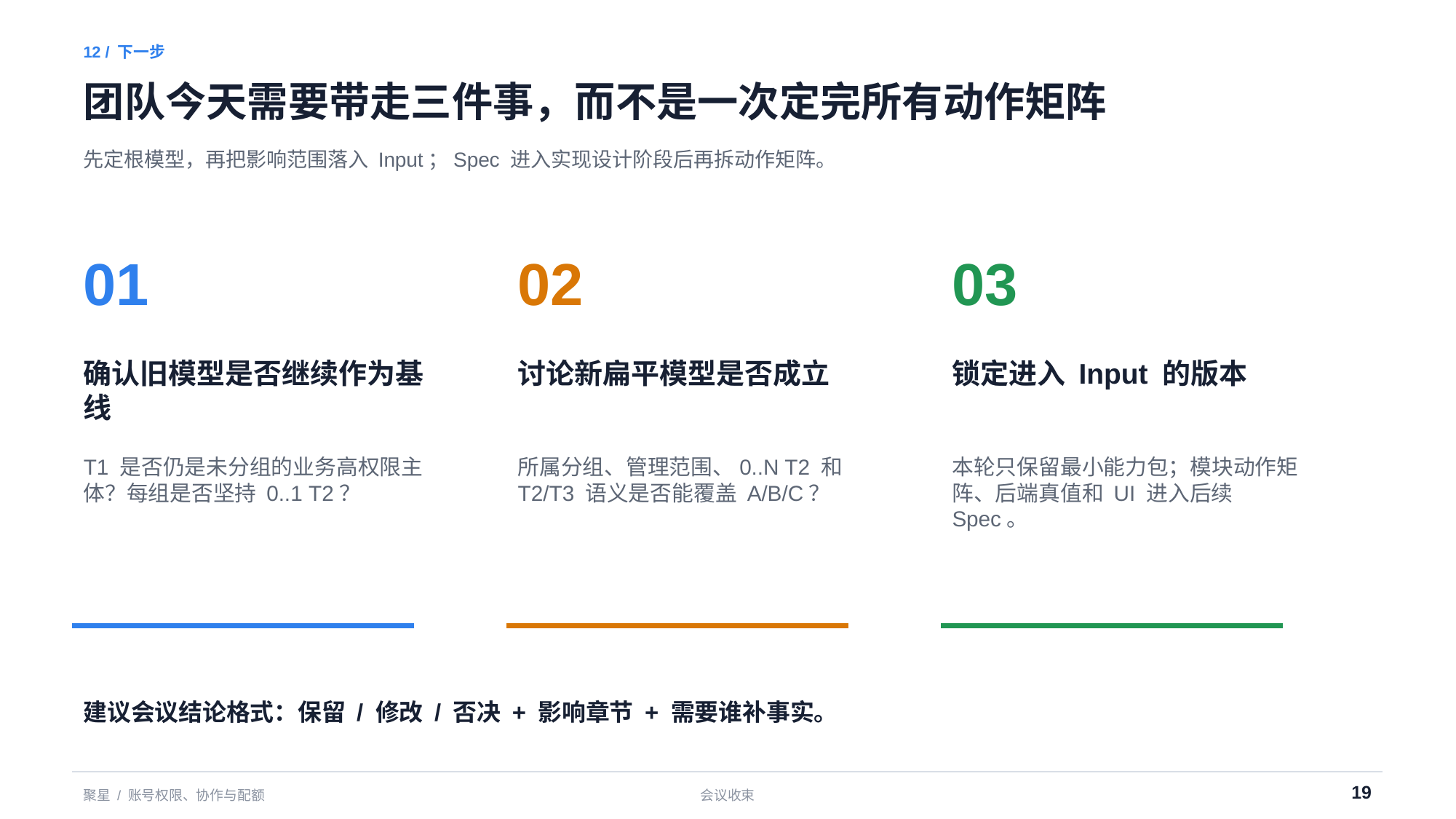

12 / 下一步
团队今天需要带走三件事，而不是一次定完所有动作矩阵
先定根模型，再把影响范围落入 Input；Spec 进入实现设计阶段后再拆动作矩阵。
01
02
03
确认旧模型是否继续作为基线
讨论新扁平模型是否成立
锁定进入 Input 的版本
T1 是否仍是未分组的业务高权限主体？每组是否坚持 0..1 T2？
所属分组、管理范围、0..N T2 和 T2/T3 语义是否能覆盖 A/B/C？
本轮只保留最小能力包；模块动作矩阵、后端真值和 UI 进入后续 Spec。

建议会议结论格式：保留 / 修改 / 否决 + 影响章节 + 需要谁补事实。

19
聚星 / 账号权限、协作与配额
会议收束